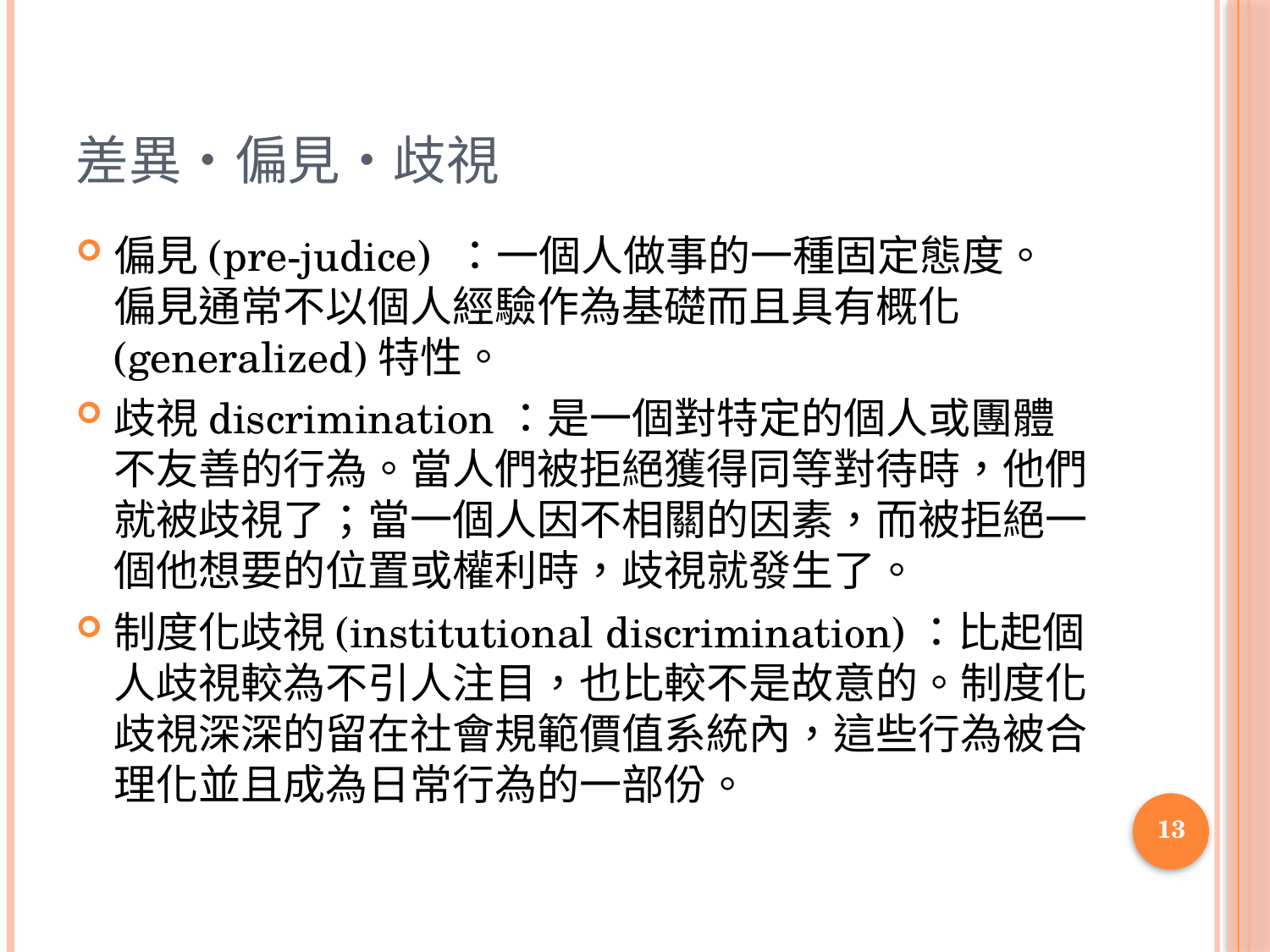

# 差異‧偏見‧歧視
偏見(pre-judice) ：一個人做事的一種固定態度。偏見通常不以個人經驗作為基礎而且具有概化(generalized)特性。
歧視discrimination：是一個對特定的個人或團體不友善的行為。當人們被拒絕獲得同等對待時，他們就被歧視了；當一個人因不相關的因素，而被拒絕一個他想要的位置或權利時，歧視就發生了。
制度化歧視(institutional discrimination)：比起個人歧視較為不引人注目，也比較不是故意的。制度化歧視深深的留在社會規範價值系統內，這些行為被合理化並且成為日常行為的一部份。
13